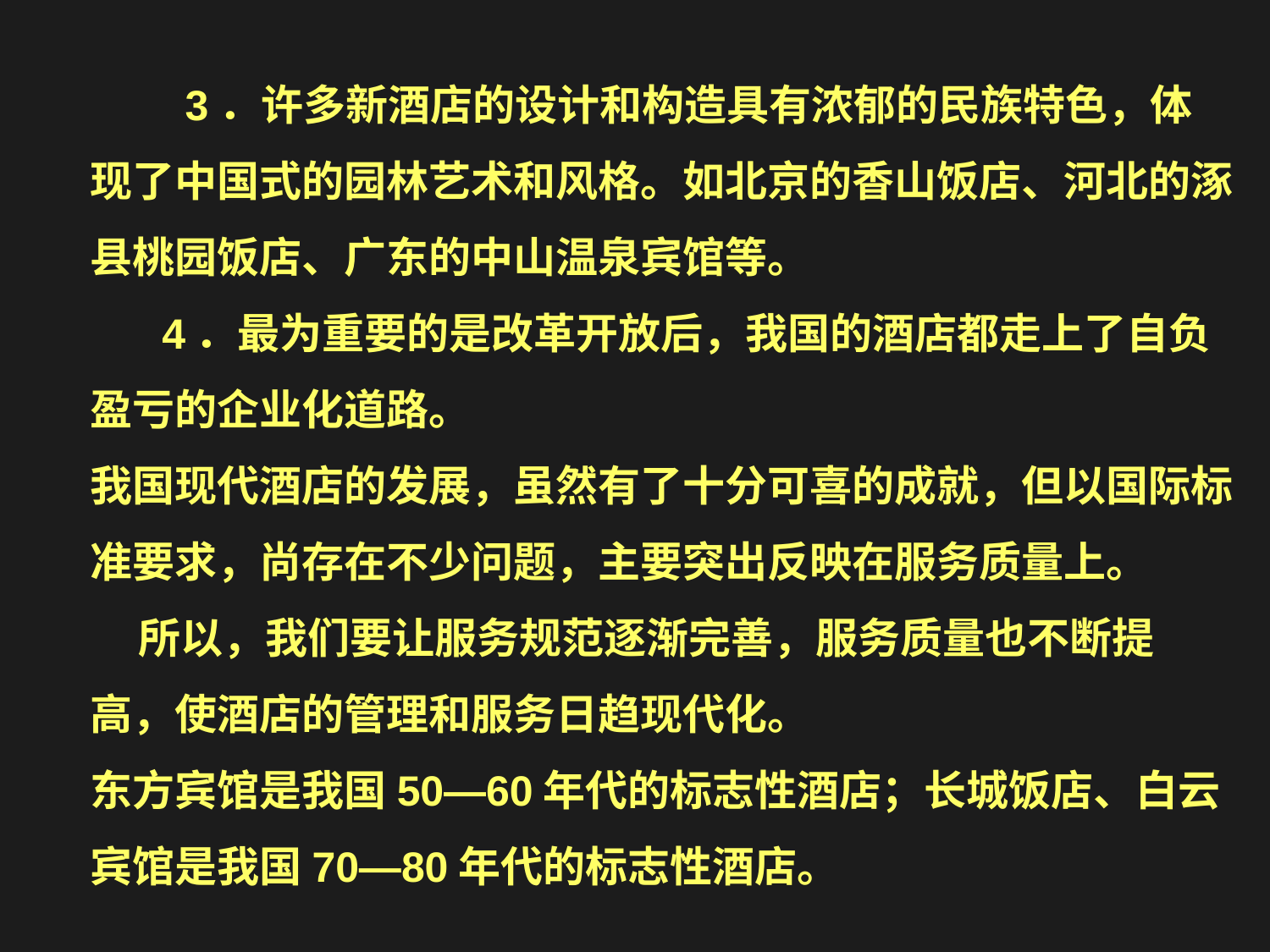

3．许多新酒店的设计和构造具有浓郁的民族特色，体现了中国式的园林艺术和风格。如北京的香山饭店、河北的涿县桃园饭店、广东的中山温泉宾馆等。
　  4．最为重要的是改革开放后，我国的酒店都走上了自负盈亏的企业化道路。
我国现代酒店的发展，虽然有了十分可喜的成就，但以国际标准要求，尚存在不少问题，主要突出反映在服务质量上。
    所以，我们要让服务规范逐渐完善，服务质量也不断提高，使酒店的管理和服务日趋现代化。
东方宾馆是我国50—60年代的标志性酒店；长城饭店、白云宾馆是我国70—80年代的标志性酒店。